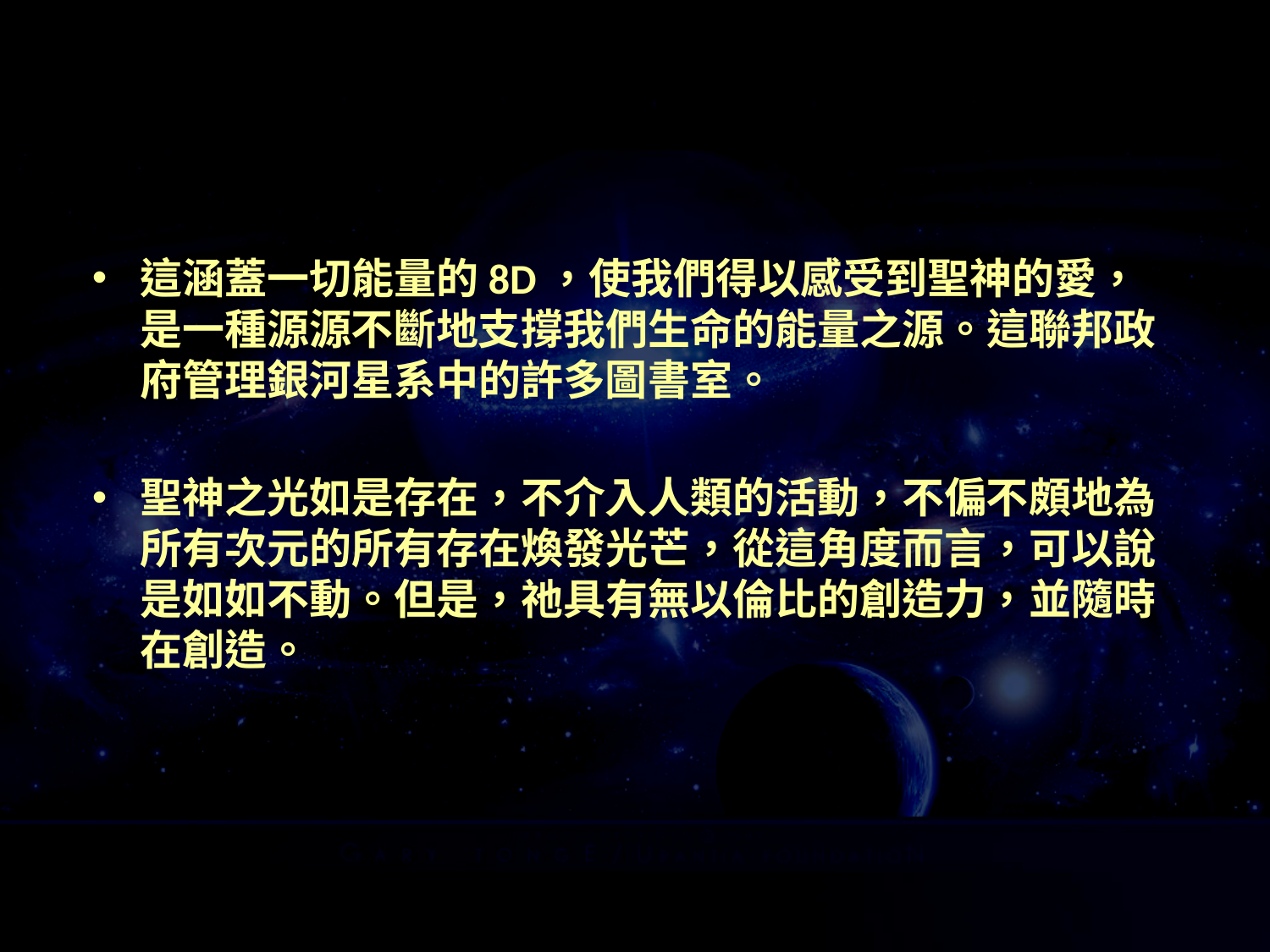

這涵蓋一切能量的8D，使我們得以感受到聖神的愛，是一種源源不斷地支撐我們生命的能量之源。這聯邦政府管理銀河星系中的許多圖書室。

聖神之光如是存在，不介入人類的活動，不偏不頗地為所有次元的所有存在煥發光芒，從這角度而言，可以說是如如不動。但是，祂具有無以倫比的創造力，並隨時在創造。